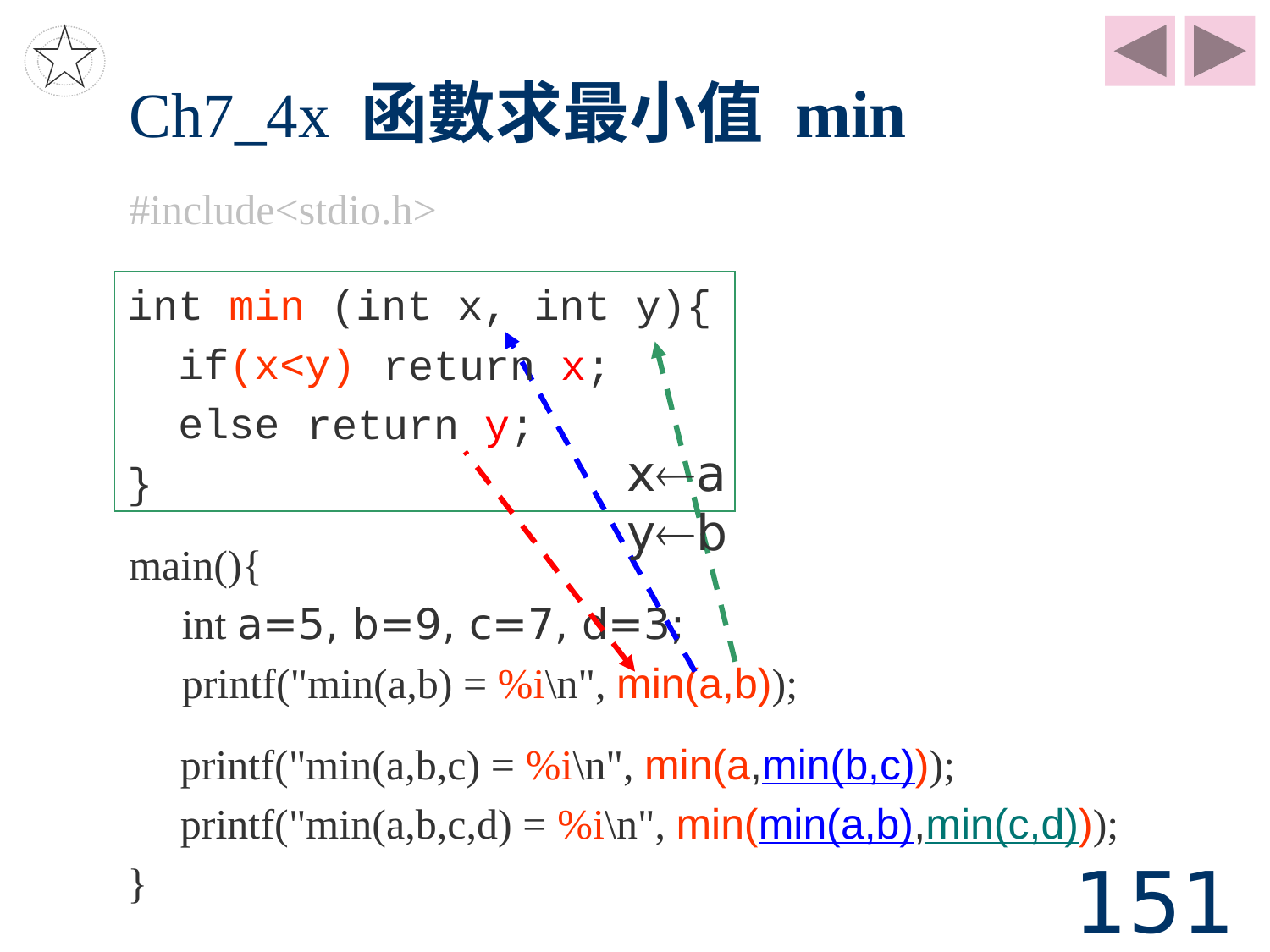

# Ch7_4x 函數求最小值 min
#include<stdio.h>

main(){
     int a=5, b=9, c=7, d=3;
     printf("min(a,b) = %i\n", min(a,b));
int min (int x, int y){
  if(x<y)
  else
}
   return x;
return y;

x←a
y←b

     printf("min(a,b,c) = %i\n", min(a,min(b,c)));
     printf("min(a,b,c,d) = %i\n", min(min(a,b),min(c,d)));
}
151